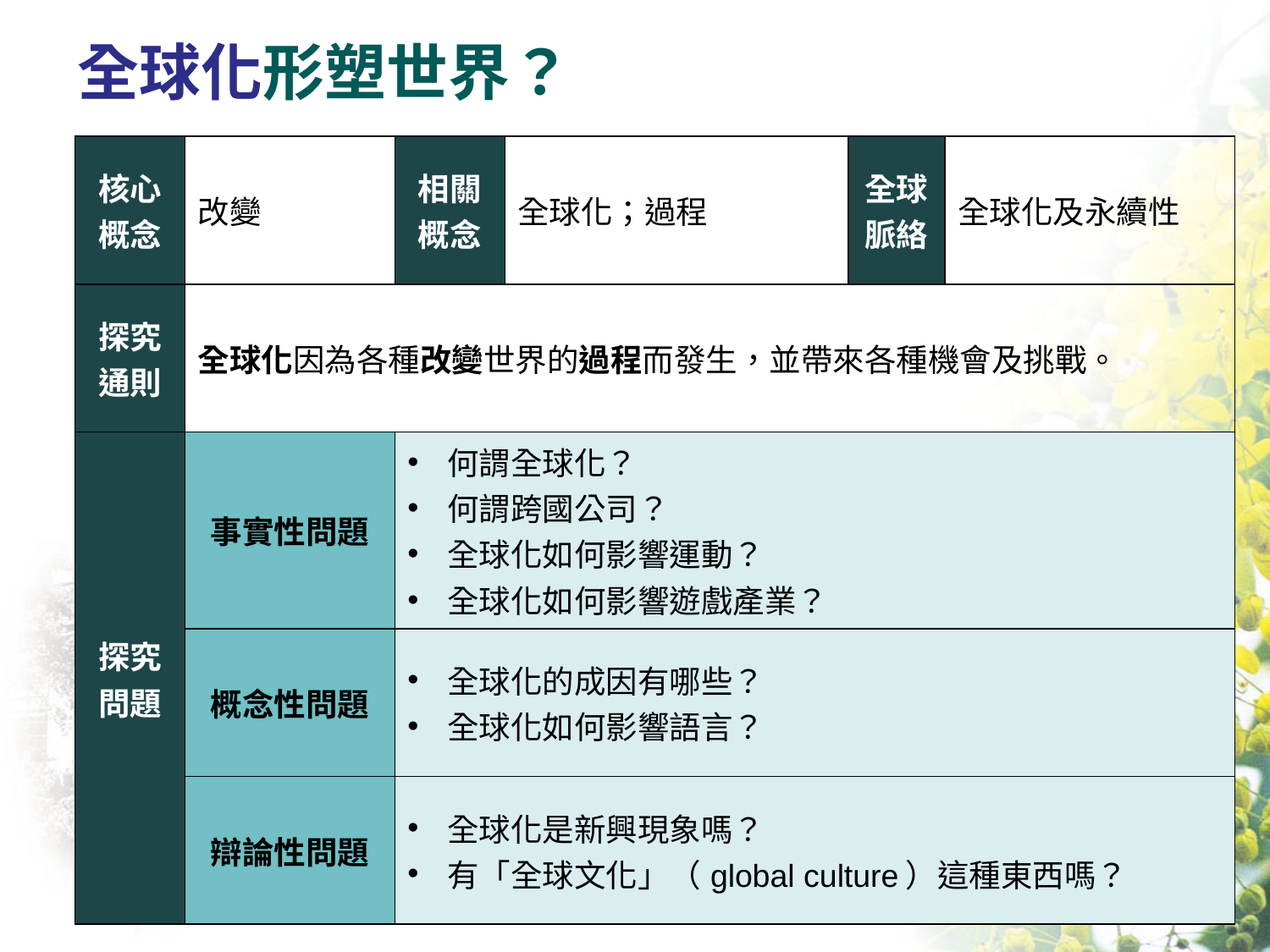

# 全球化形塑世界？
| 核心概念 | 改變 | 相關概念 | 全球化；過程 | 全球脈絡 | 全球化及永續性 |
| --- | --- | --- | --- | --- | --- |
| 探究通則 | 全球化因為各種改變世界的過程而發生，並帶來各種機會及挑戰。 |  |  |  |  |
| 探究問題 | 事實性問題 | 何謂全球化？ 何謂跨國公司？ 全球化如何影響運動？ 全球化如何影響遊戲產業？ |  |  |  |
|  | 概念性問題 | 全球化的成因有哪些？ 全球化如何影響語言？ |  |  |  |
|  | 辯論性問題 | 全球化是新興現象嗎？ 有「全球文化」（global culture）這種東西嗎？ |  |  |  |